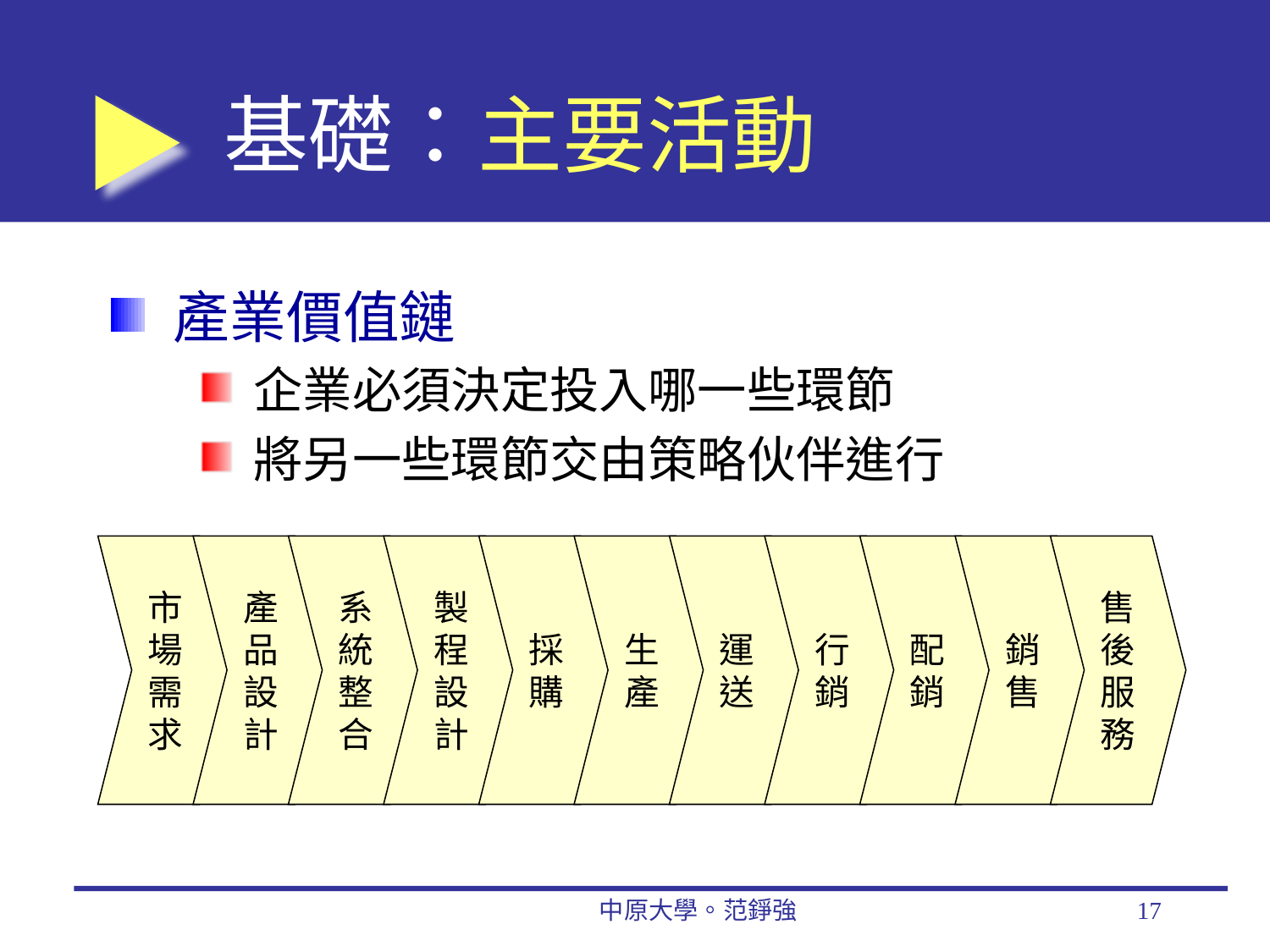

# 基礎：主要活動
產業價值鏈
企業必須決定投入哪一些環節
將另一些環節交由策略伙伴進行
市
場
需
求
產
品
設
計
系
統
整
合
製
程
設
計
採
購
生
產
運
送
行
銷
配
銷
銷
售
售
後
服
務
中原大學。范錚強
17